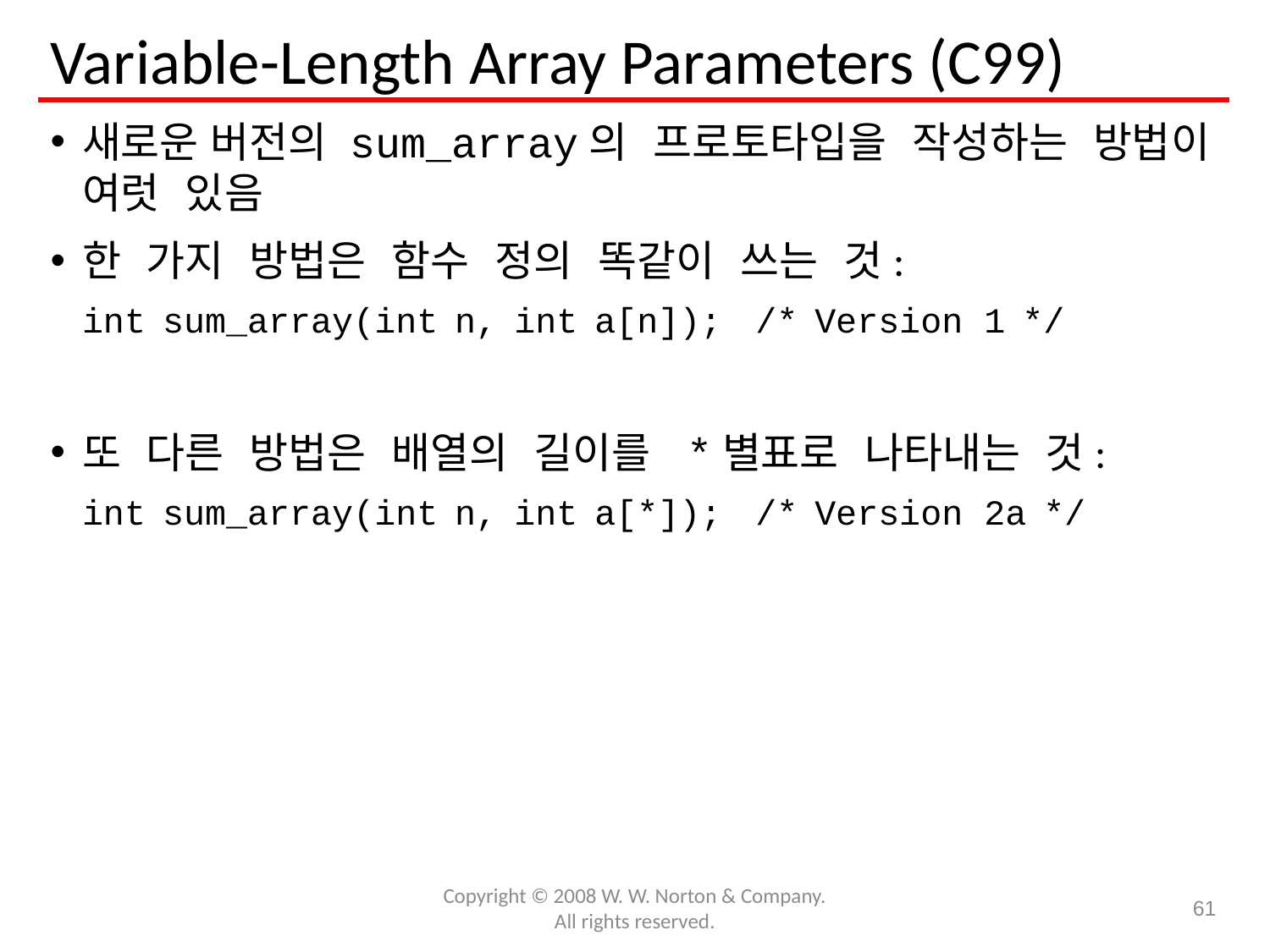

# Variable-Length Array Parameters (C99)
새로운 버전의 sum_array의 프로토타입을 작성하는 방법이 여럿 있음
한 가지 방법은 함수 정의 똑같이 쓰는 것:
	int sum_array(int n, int a[n]);  /* Version 1 */

또 다른 방법은 배열의 길이를 *별표로 나타내는 것:
	int sum_array(int n, int a[*]);  /* Version 2a */
Copyright © 2008 W. W. Norton & Company.
All rights reserved.
61